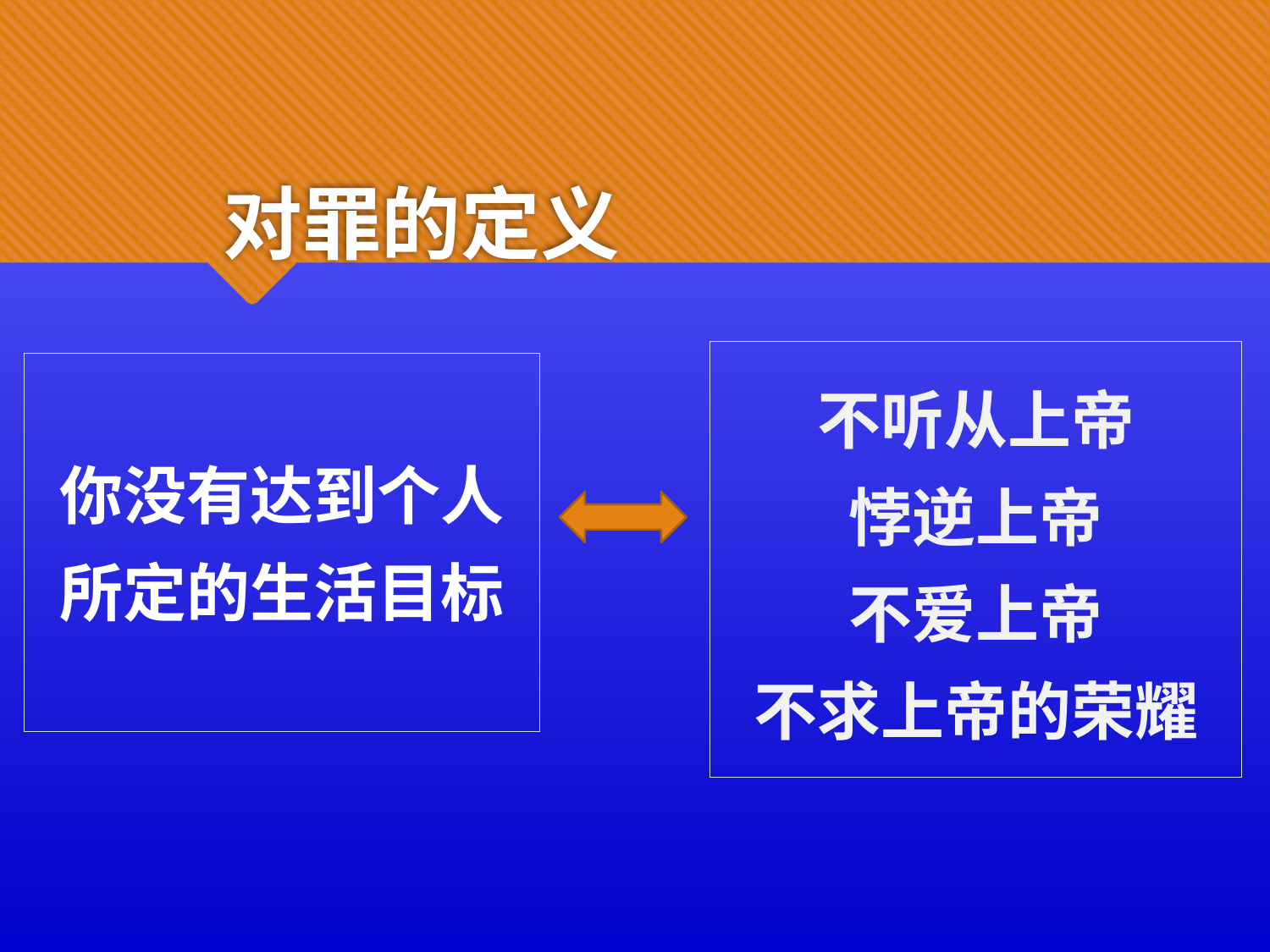

# 对罪的定义

不听从上帝
悖逆上帝
不爱上帝
不求上帝的荣耀

你没有达到个人
所定的生活目标